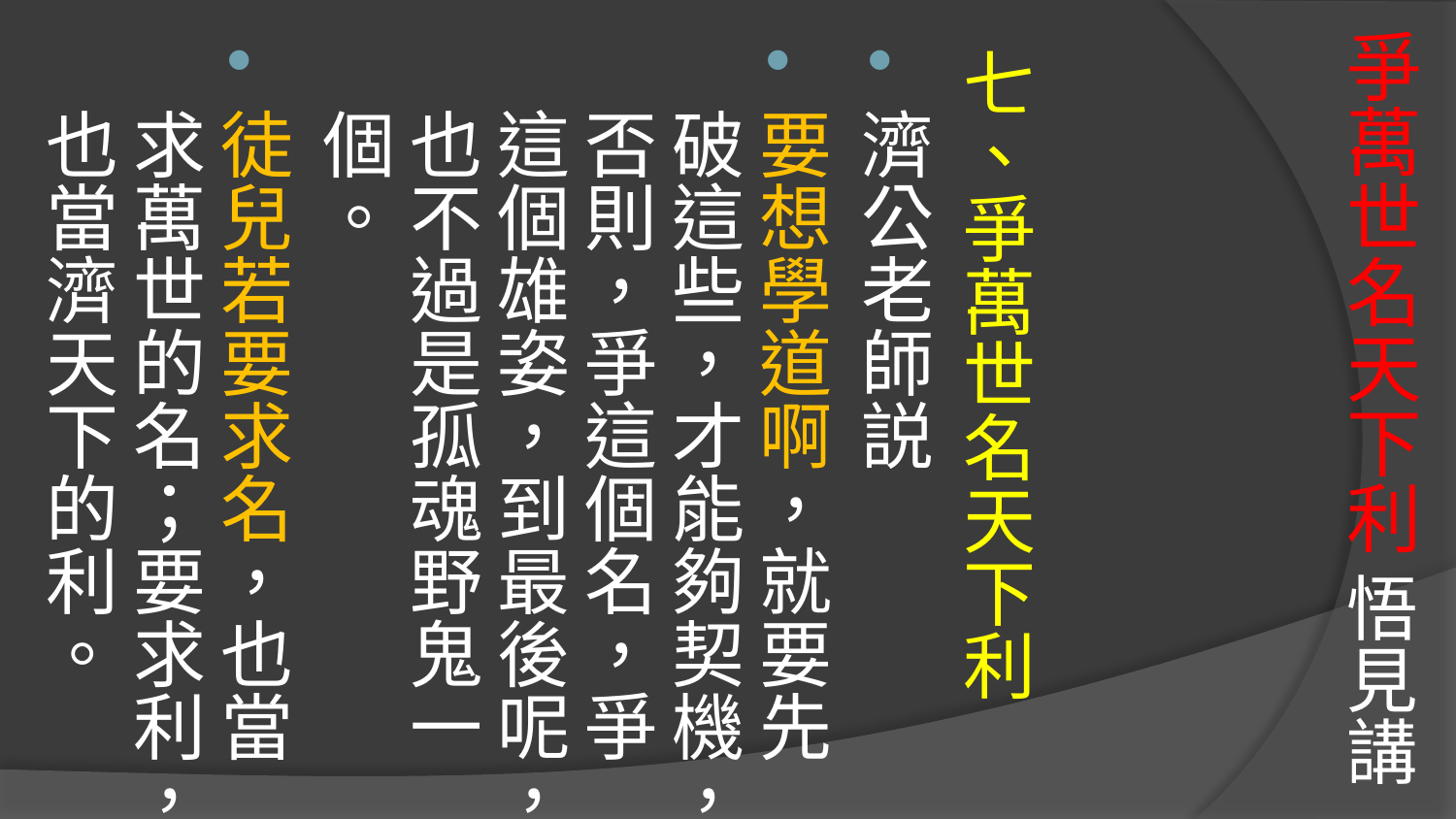

# 爭萬世名天下利 悟見講
七、爭萬世名天下利
濟公老師説
要想學道啊，就要先破這些，才能夠契機，否則，爭這個名，爭這個雄姿，到最後呢，也不過是孤魂野鬼一個。
徒兒若要求名，也當求萬世的名；要求利，也當濟天下的利。